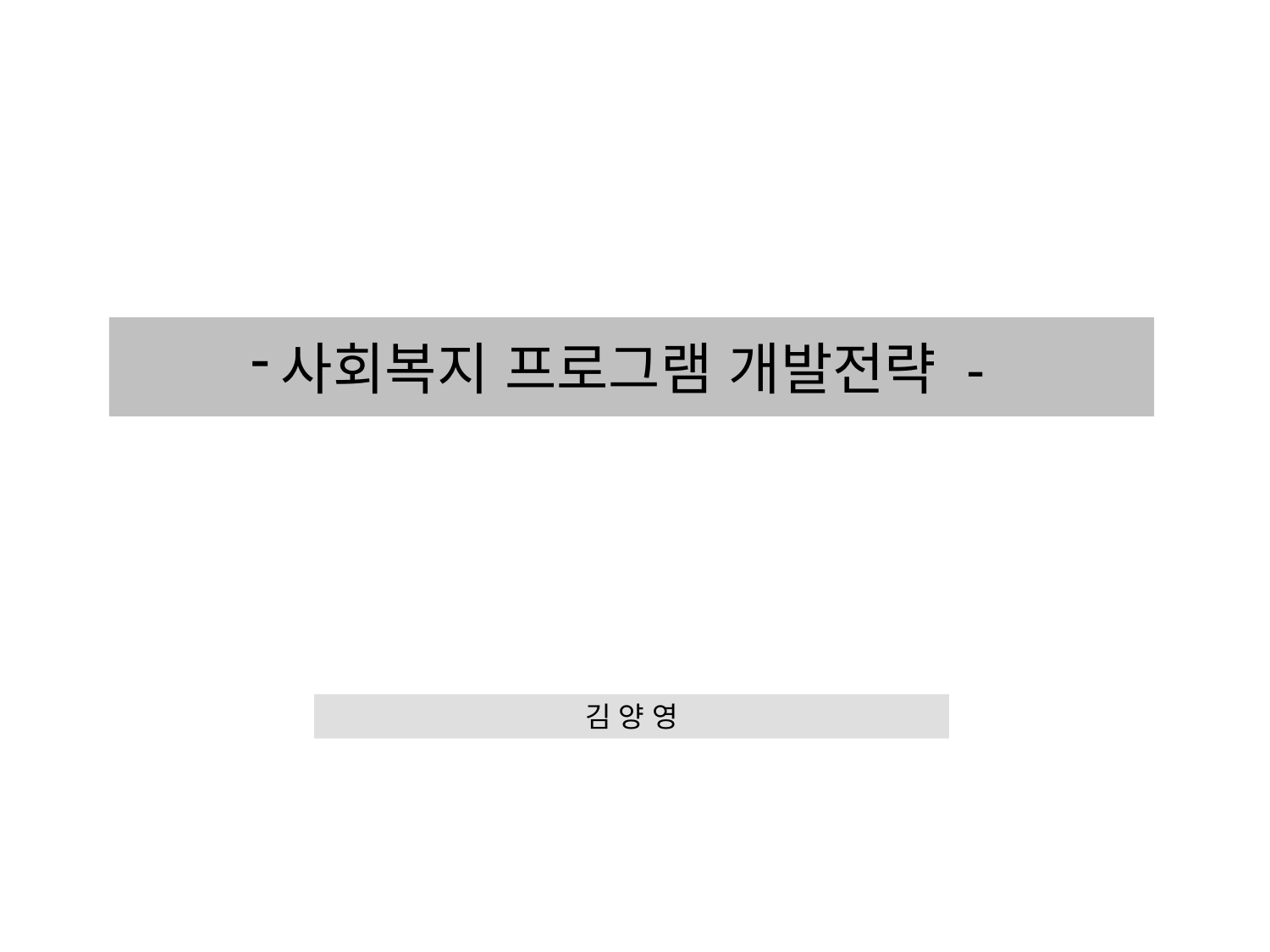

사회복지 프로그램 개발전략 -
김 양 영